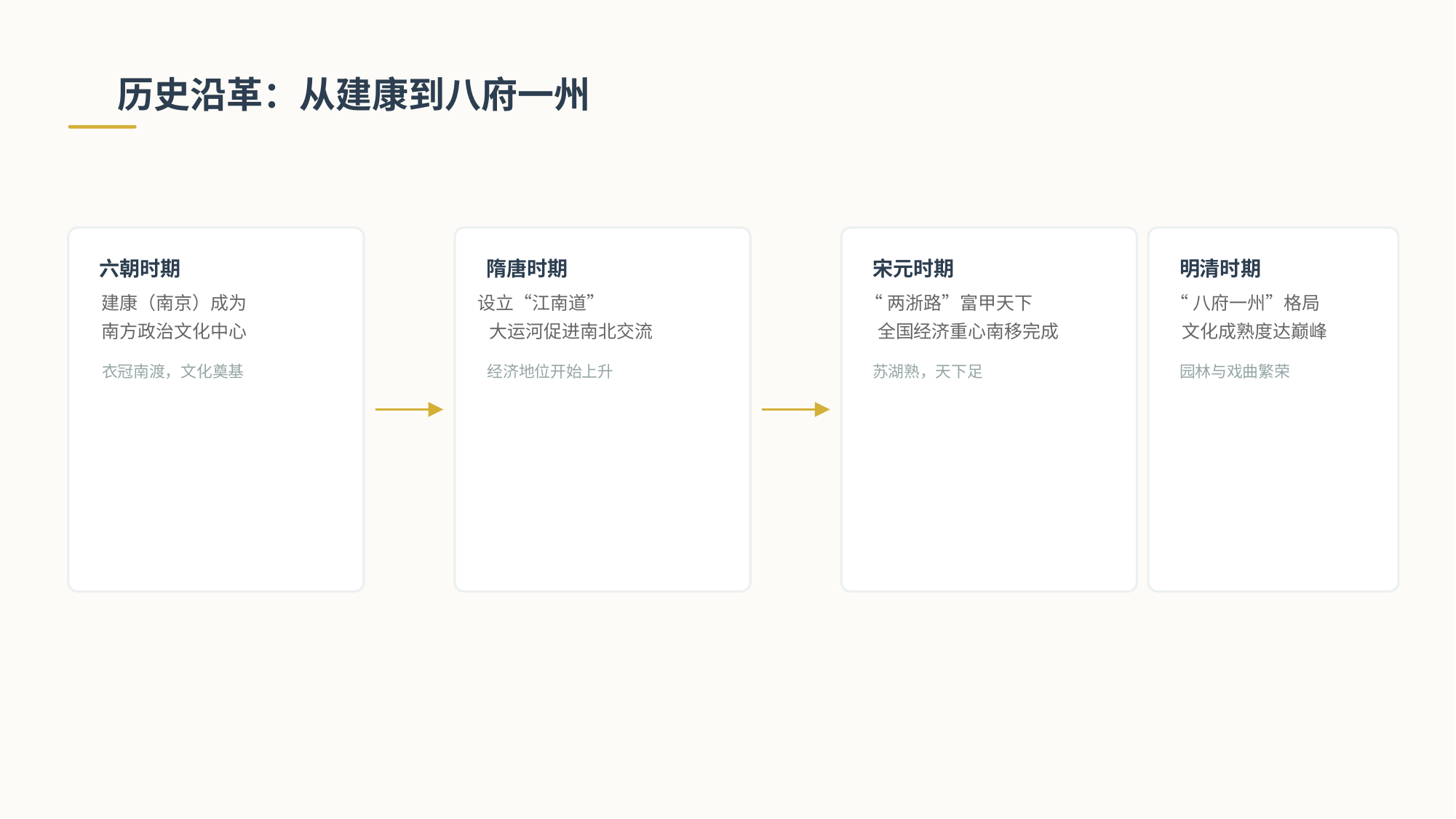

历史沿革：从建康到八府一州

六朝时期
建康（南京）成为
南方政治文化中心
衣冠南渡，文化奠基

隋唐时期
设立“江南道”
大运河促进南北交流
经济地位开始上升

宋元时期
“两浙路”富甲天下
全国经济重心南移完成
苏湖熟，天下足

明清时期
“八府一州”格局
文化成熟度达巅峰
园林与戏曲繁荣